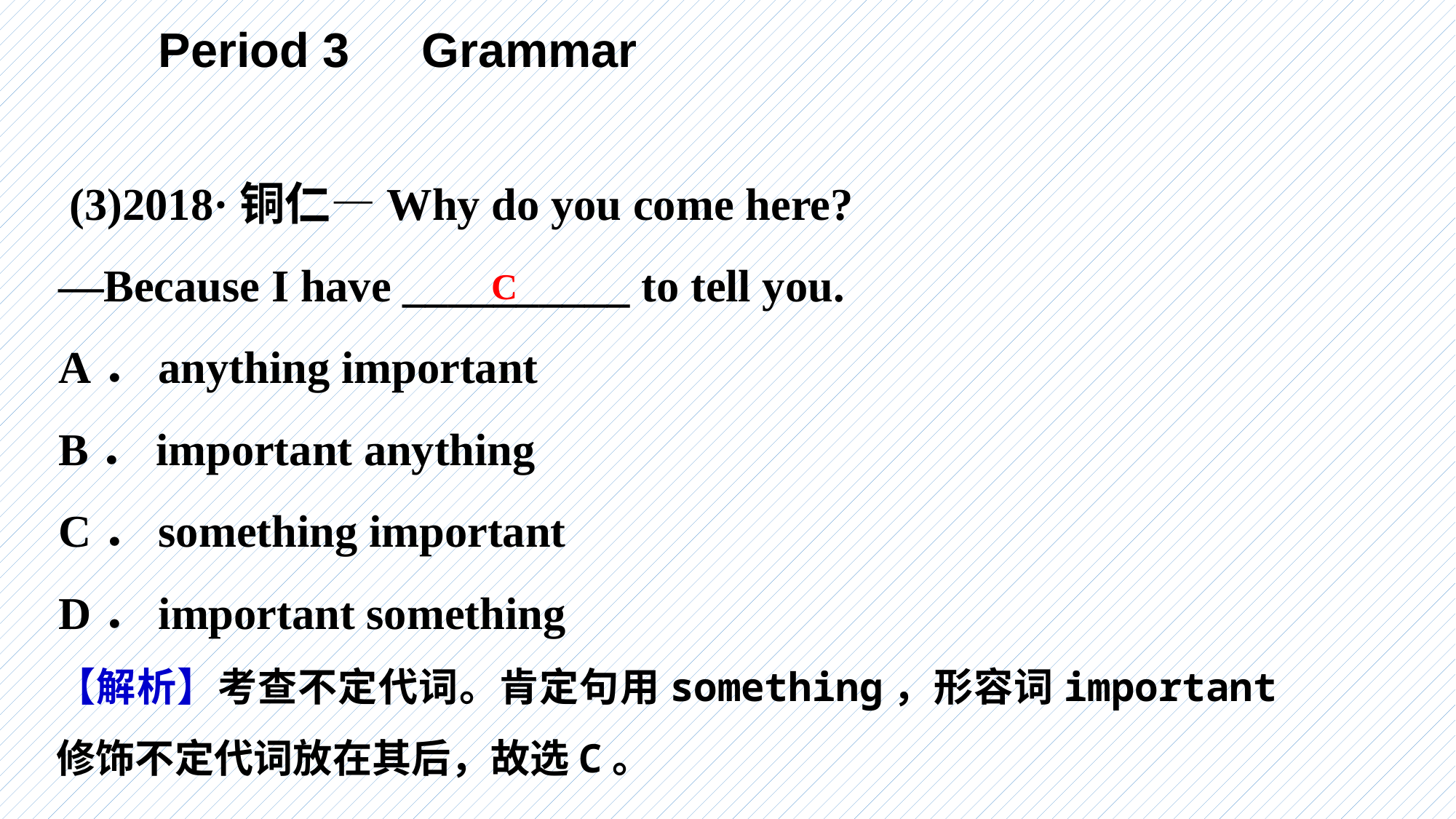

Period 3　Grammar
 (3)2018·铜仁—Why do you come here?
—Because I have __________ to tell you.
A．anything important
B．important anything
C．something important
D．important something
C
【解析】考查不定代词。肯定句用something，形容词important修饰不定代词放在其后，故选C。